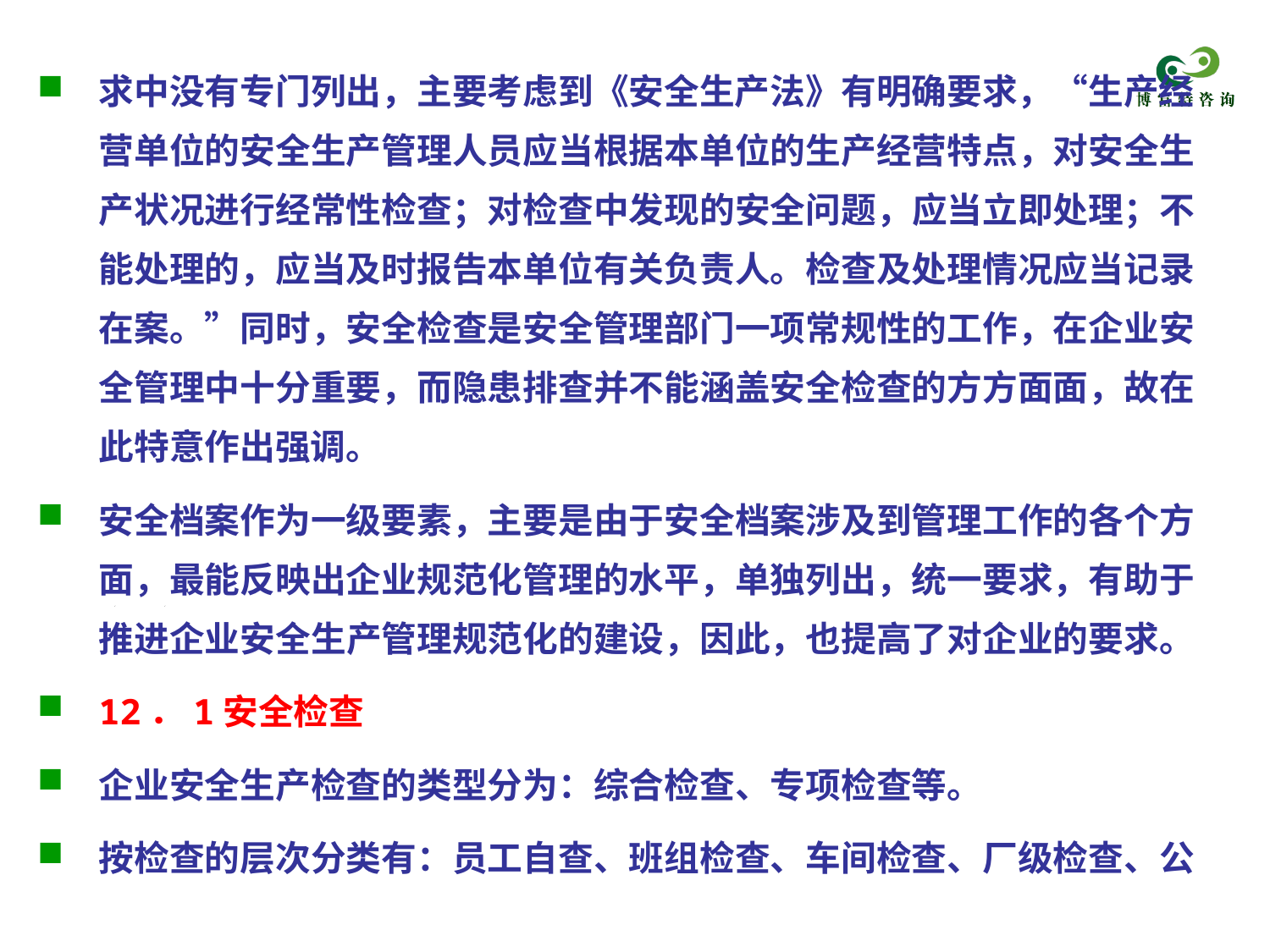

求中没有专门列出，主要考虑到《安全生产法》有明确要求，“生产经营单位的安全生产管理人员应当根据本单位的生产经营特点，对安全生产状况进行经常性检查；对检查中发现的安全问题，应当立即处理；不能处理的，应当及时报告本单位有关负责人。检查及处理情况应当记录在案。”同时，安全检查是安全管理部门一项常规性的工作，在企业安全管理中十分重要，而隐患排查并不能涵盖安全检查的方方面面，故在此特意作出强调。
安全档案作为一级要素，主要是由于安全档案涉及到管理工作的各个方面，最能反映出企业规范化管理的水平，单独列出，统一要求，有助于推进企业安全生产管理规范化的建设，因此，也提高了对企业的要求。
12．1安全检查
企业安全生产检查的类型分为：综合检查、专项检查等。
按检查的层次分类有：员工自查、班组检查、车间检查、厂级检查、公